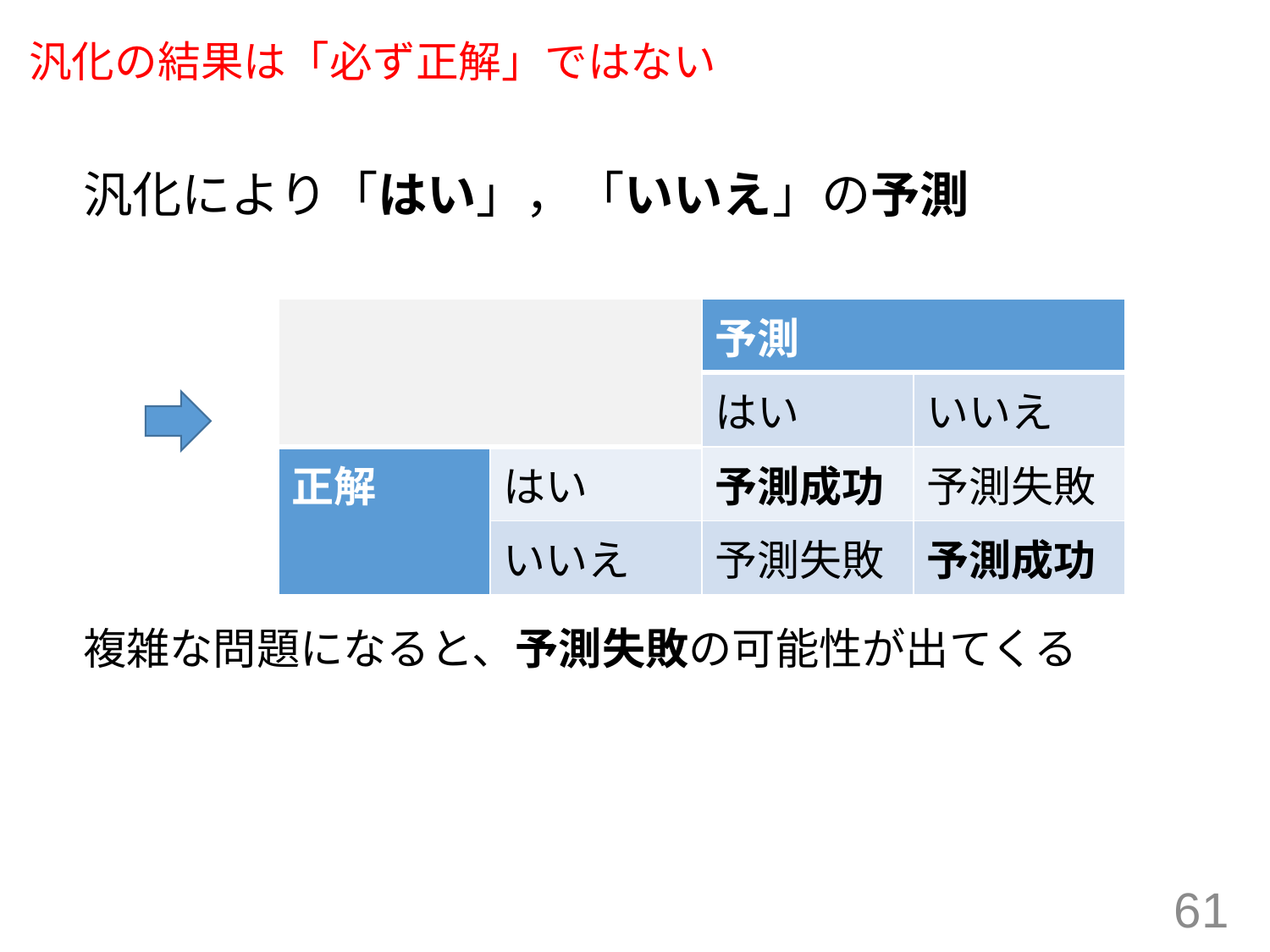

# 汎化の結果は「必ず正解」ではない
汎化により「はい」，「いいえ」の予測
|  |  | 予測 |  |
| --- | --- | --- | --- |
|  |  | はい | いいえ |
| 正解 | はい | 予測成功 | 予測失敗 |
|  | いいえ | 予測失敗 | 予測成功 |

複雑な問題になると、予測失敗の可能性が出てくる
61